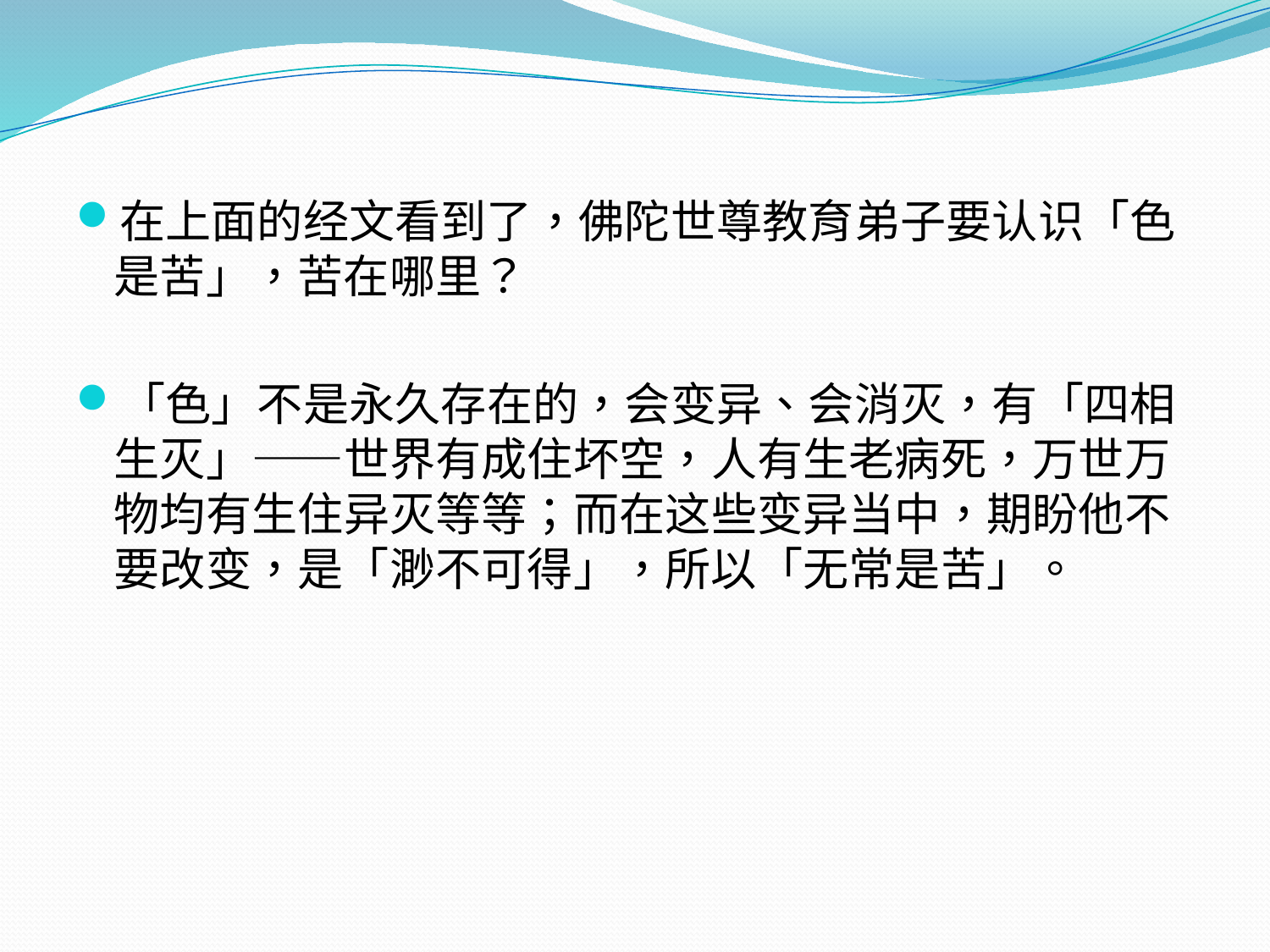

在上面的经文看到了，佛陀世尊教育弟子要认识「色是苦」，苦在哪里？

「色」不是永久存在的，会变异、会消灭，有「四相生灭」——世界有成住坏空，人有生老病死，万世万物均有生住异灭等等；而在这些变异当中，期盼他不要改变，是「渺不可得」，所以「无常是苦」。